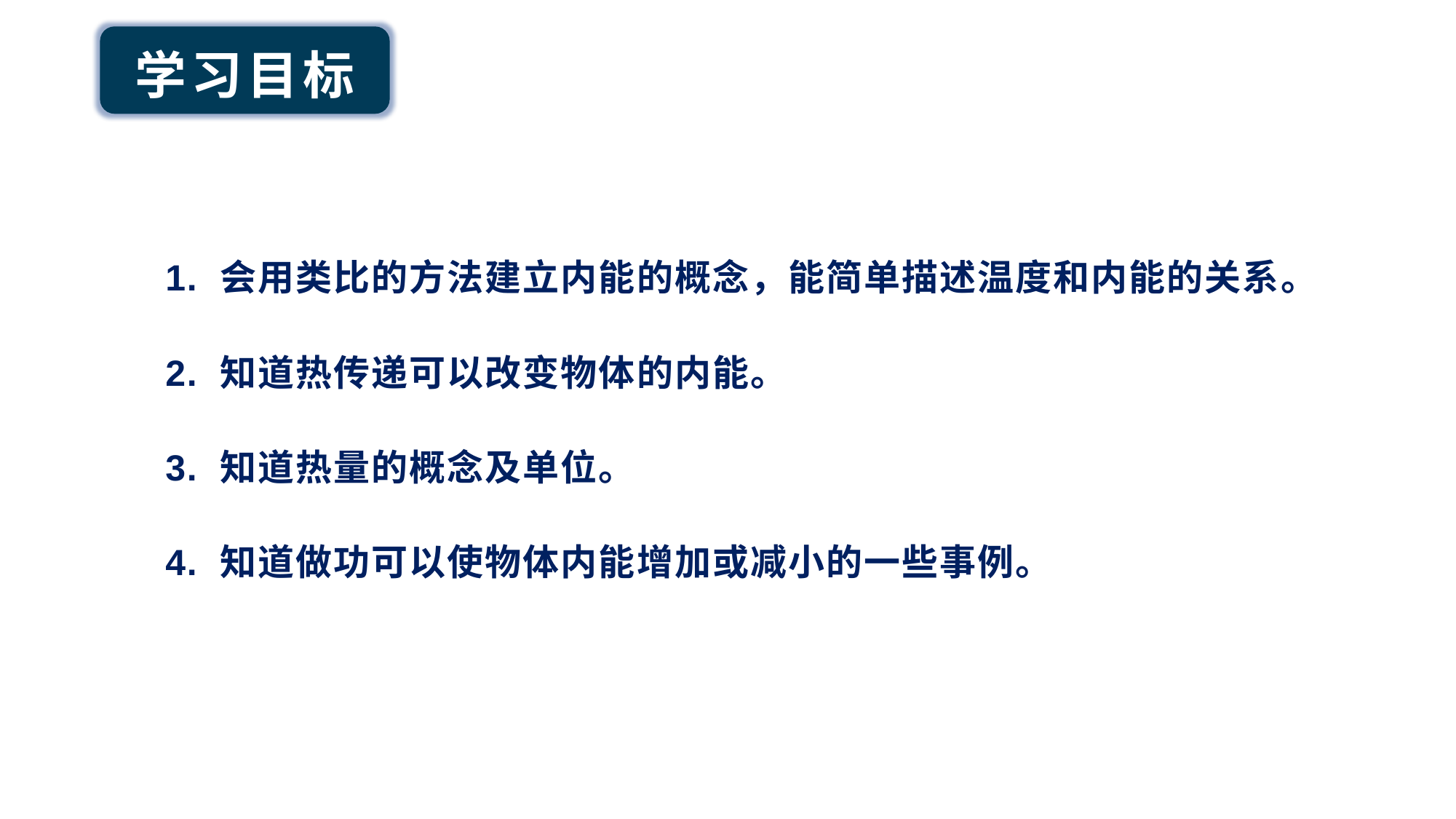

# 学习目标

会用类比的方法建立内能的概念，能简单描述温度和内能的关系。
知道热传递可以改变物体的内能。
知道热量的概念及单位。
知道做功可以使物体内能增加或减小的一些事例。